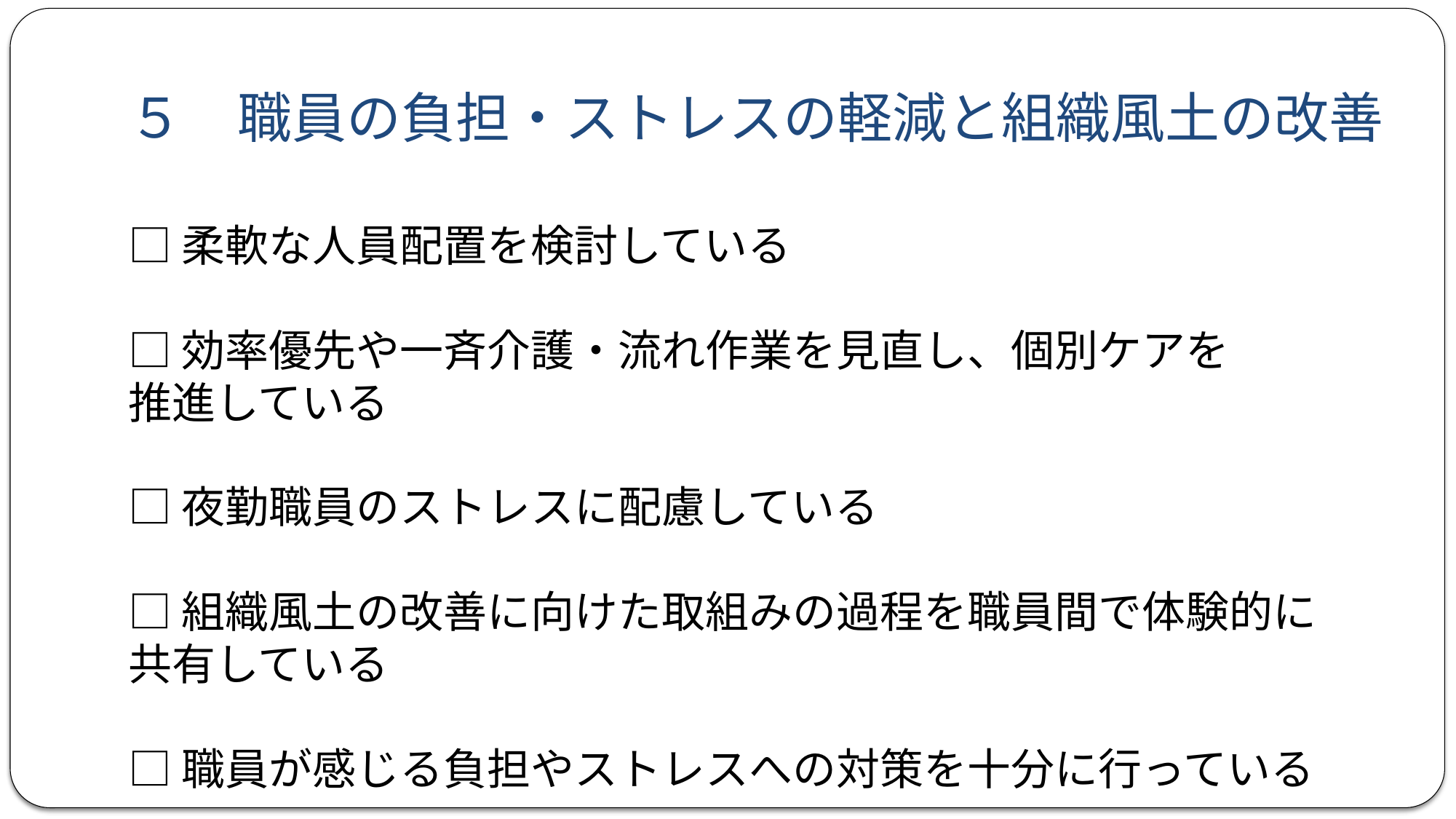

# ５　職員の負担・ストレスの軽減と組織風土の改善

□柔軟な人員配置を検討している

□効率優先や一斉介護・流れ作業を見直し、個別ケアを
推進している

□夜勤職員のストレスに配慮している

□組織風土の改善に向けた取組みの過程を職員間で体験的に
共有している

□職員が感じる負担やストレスへの対策を十分に行っている